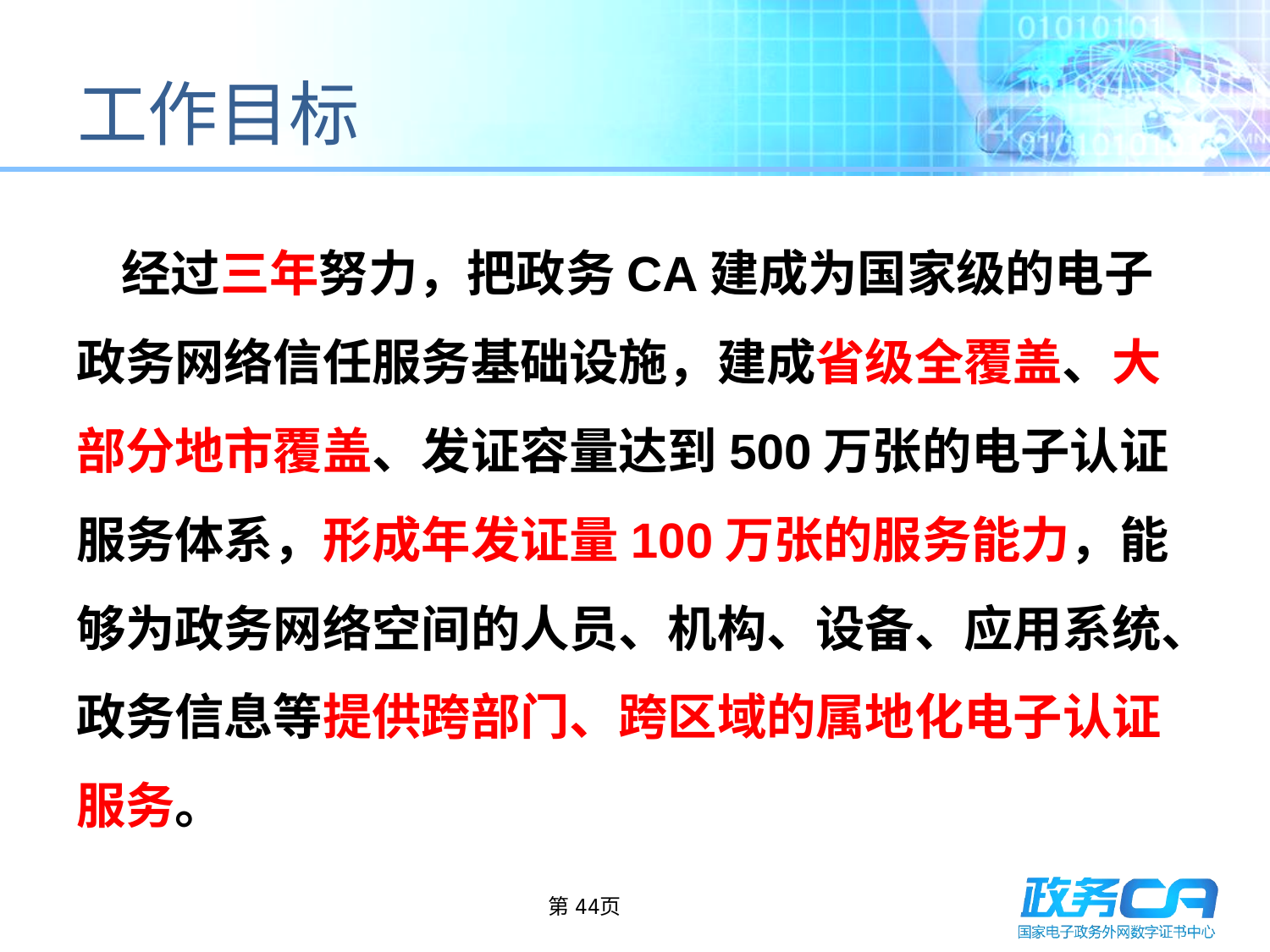

# 工作目标
   经过三年努力，把政务CA建成为国家级的电子政务网络信任服务基础设施，建成省级全覆盖、大部分地市覆盖、发证容量达到500万张的电子认证服务体系，形成年发证量100万张的服务能力，能够为政务网络空间的人员、机构、设备、应用系统、政务信息等提供跨部门、跨区域的属地化电子认证服务。

第44页